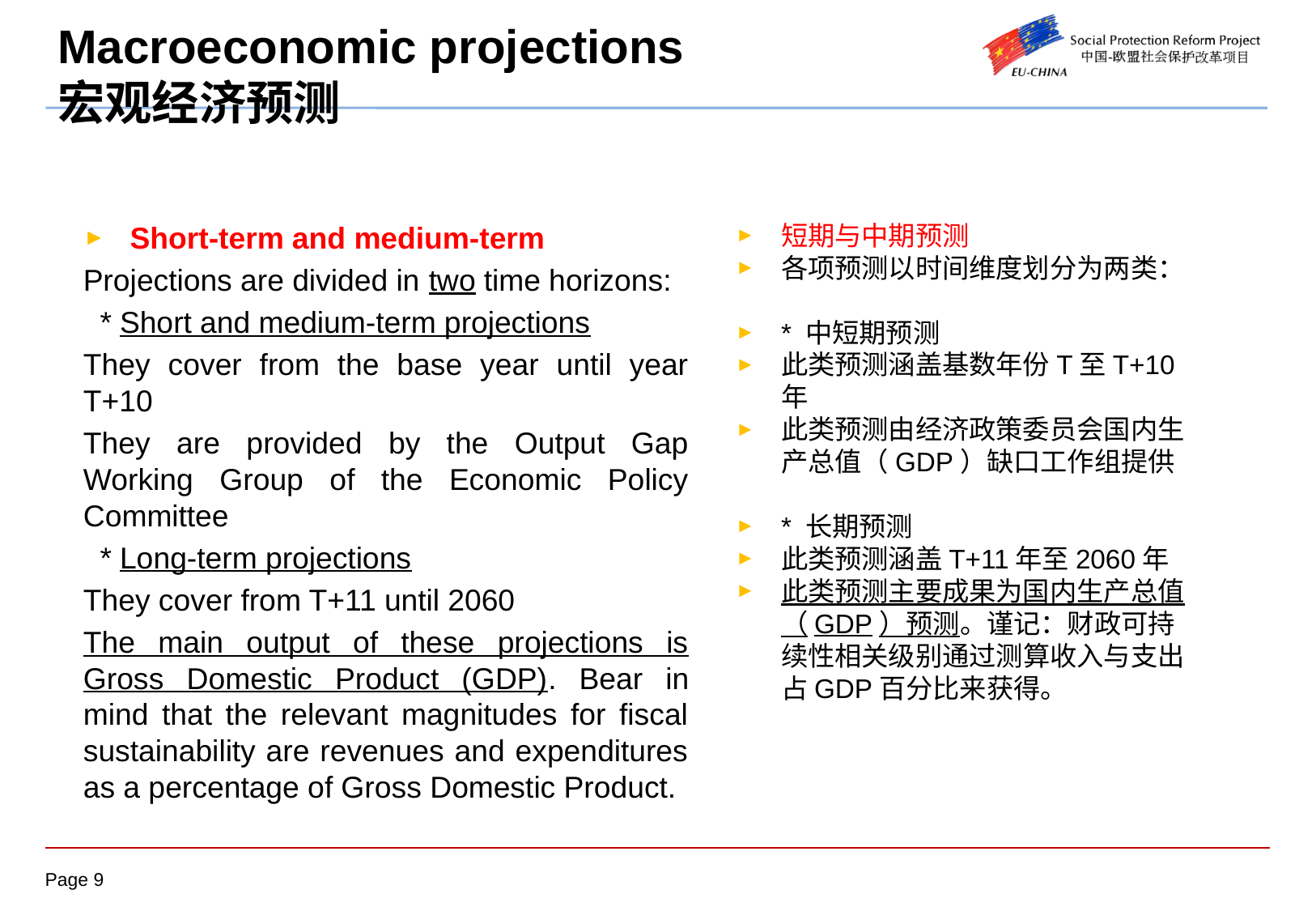

# Macroeconomic projections 宏观经济预测
Short-term and medium-term
Projections are divided in two time horizons:
  * Short and medium-term projections
They cover from the base year until year T+10
They are provided by the Output Gap Working Group of the Economic Policy Committee
  * Long-term projections
They cover from T+11 until 2060
The main output of these projections is Gross Domestic Product (GDP). Bear in mind that the relevant magnitudes for fiscal sustainability are revenues and expenditures as a percentage of Gross Domestic Product.

短期与中期预测
各项预测以时间维度划分为两类：

* 中短期预测
此类预测涵盖基数年份T至T+10年
此类预测由经济政策委员会国内生产总值（GDP）缺口工作组提供

* 长期预测
此类预测涵盖T+11年至2060年
此类预测主要成果为国内生产总值（GDP）预测。谨记：财政可持续性相关级别通过测算收入与支出占GDP百分比来获得。